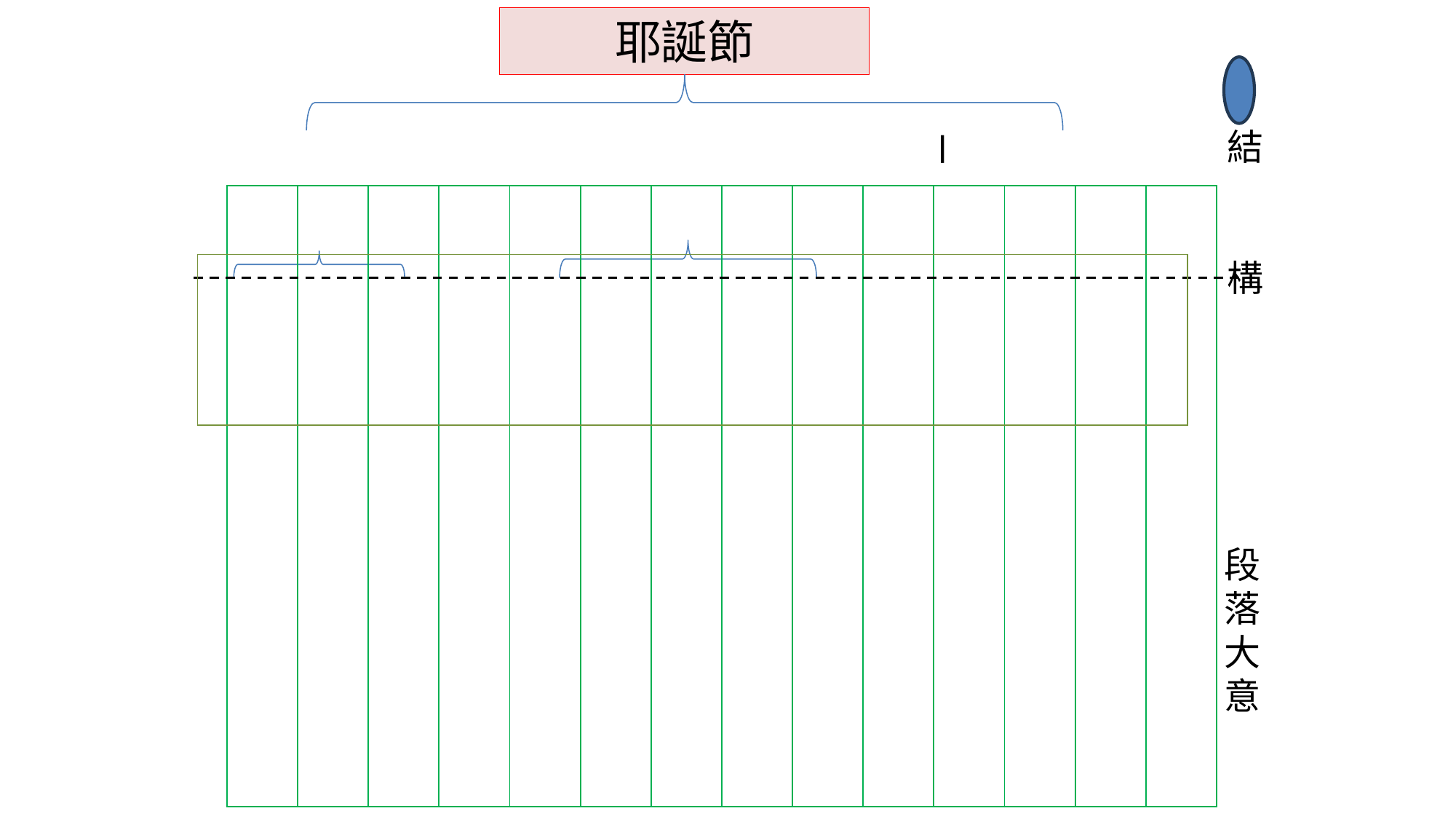

# 耶誕節

結

構

─

|  |  |  |  |  |  |  |  |  |  |  |  |  |  |
| --- | --- | --- | --- | --- | --- | --- | --- | --- | --- | --- | --- | --- | --- |
|  |
| --- |
段落大意